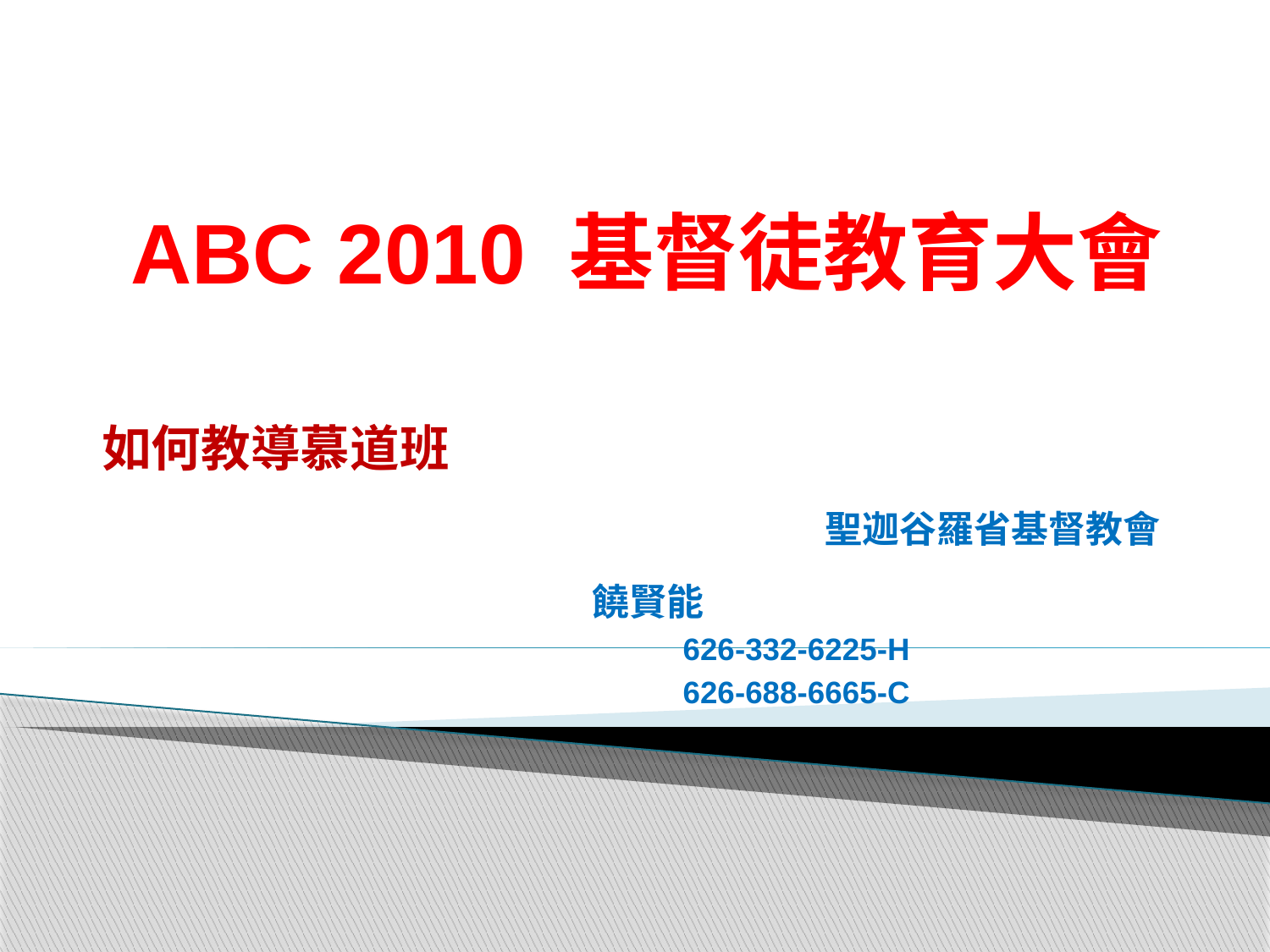

# ABC 2010 基督徒教育大會
如何教導慕道班
聖迦谷羅省基督教會
                                                         饒賢能
                                                                   626-332-6225-H
                                                                   626-688-6665-C